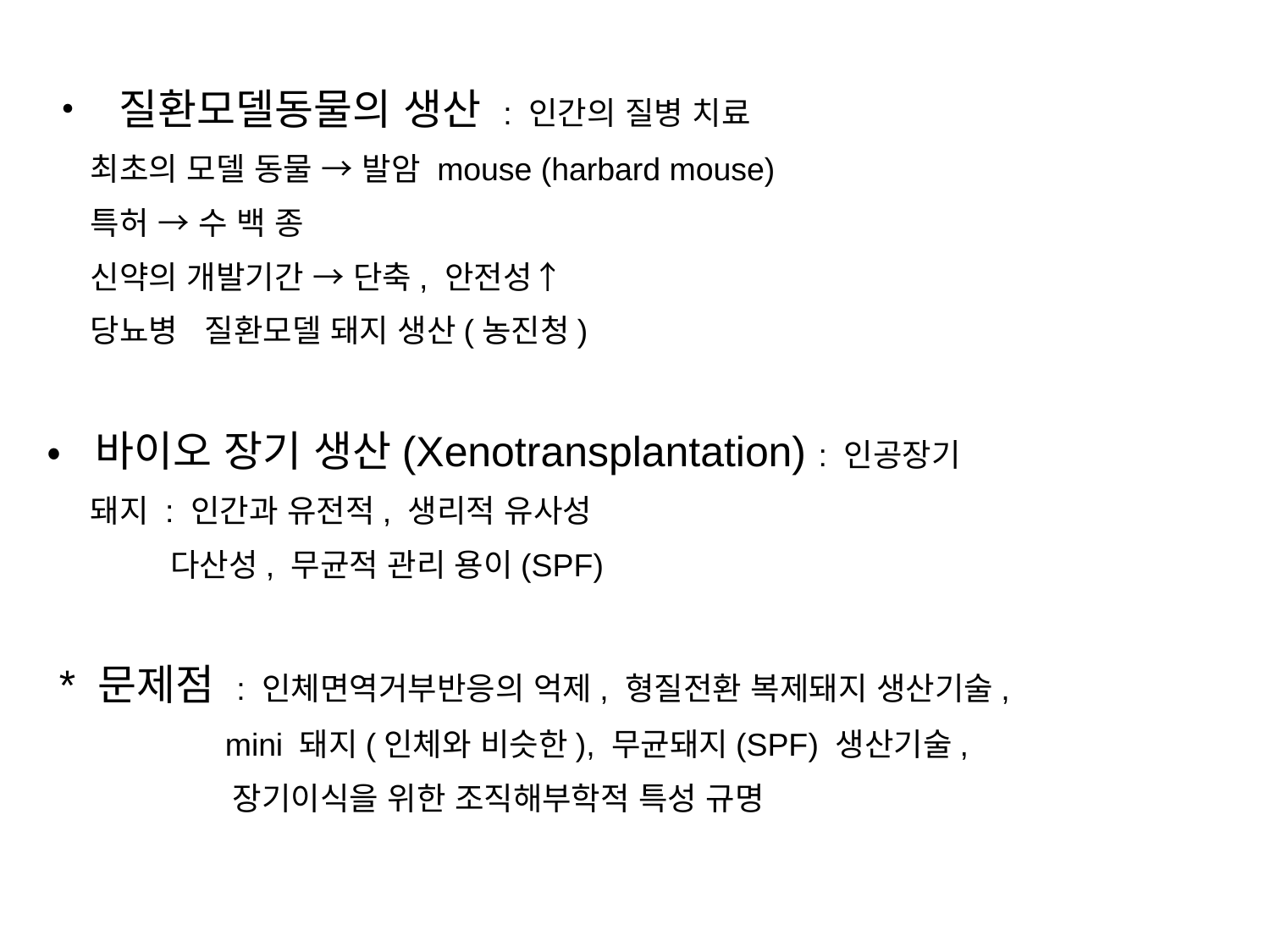

•  질환모델동물의 생산 : 인간의 질병 치료
    최초의 모델 동물 → 발암 mouse (harbard mouse)
    특허 → 수 백 종
    신약의 개발기간 → 단축, 안전성↑
    당뇨병   질환모델 돼지 생산(농진청)

•  바이오 장기 생산(Xenotransplantation) : 인공장기
    돼지 : 인간과 유전적, 생리적 유사성
             다산성, 무균적 관리 용이(SPF)

 * 문제점 : 인체면역거부반응의 억제, 형질전환 복제돼지 생산기술,
                    mini 돼지(인체와 비슷한), 무균돼지(SPF) 생산기술,
                    장기이식을 위한 조직해부학적 특성 규명